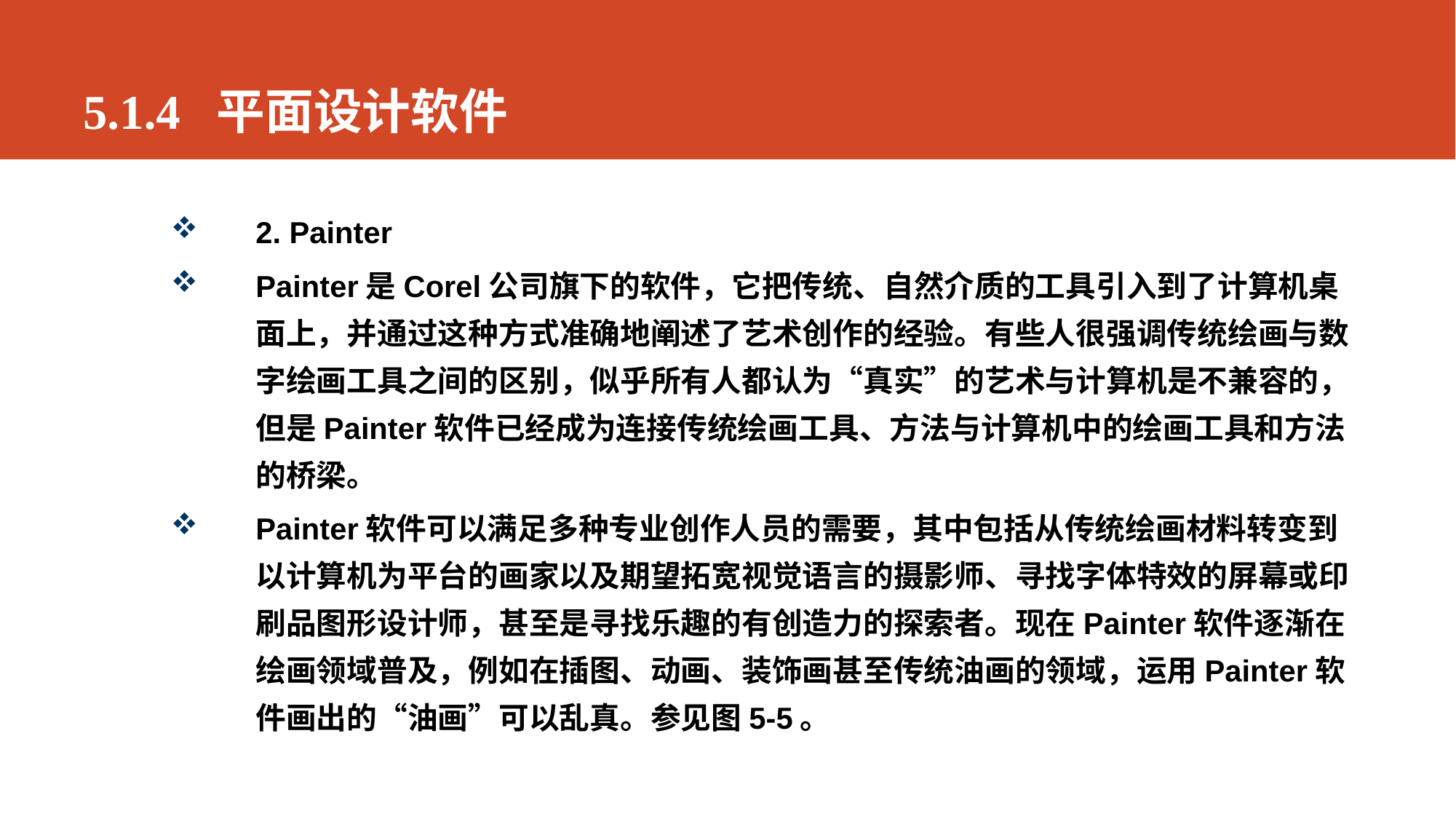

# 5.1.4  平面设计软件
2. Painter
Painter是Corel公司旗下的软件，它把传统、自然介质的工具引入到了计算机桌面上，并通过这种方式准确地阐述了艺术创作的经验。有些人很强调传统绘画与数字绘画工具之间的区别，似乎所有人都认为“真实”的艺术与计算机是不兼容的，但是Painter软件已经成为连接传统绘画工具、方法与计算机中的绘画工具和方法的桥梁。
Painter软件可以满足多种专业创作人员的需要，其中包括从传统绘画材料转变到以计算机为平台的画家以及期望拓宽视觉语言的摄影师、寻找字体特效的屏幕或印刷品图形设计师，甚至是寻找乐趣的有创造力的探索者。现在Painter软件逐渐在绘画领域普及，例如在插图、动画、装饰画甚至传统油画的领域，运用Painter软件画出的“油画”可以乱真。参见图5-5。